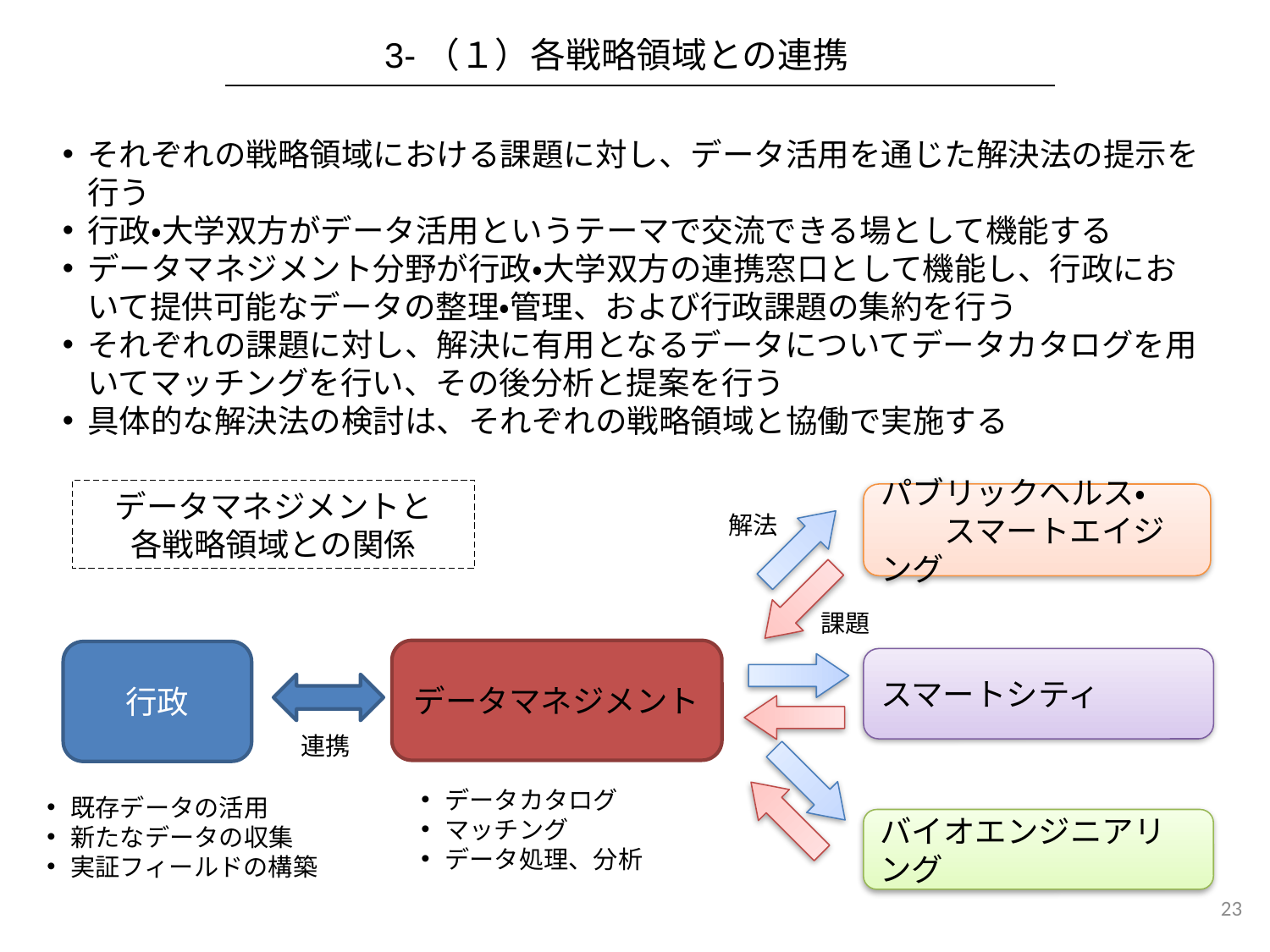

3-（１）各戦略領域との連携
それぞれの戦略領域における課題に対し、データ活用を通じた解決法の提示を行う
行政・大学双方がデータ活用というテーマで交流できる場として機能する
データマネジメント分野が行政・大学双方の連携窓口として機能し、行政において提供可能なデータの整理・管理、および行政課題の集約を行う
それぞれの課題に対し、解決に有用となるデータについてデータカタログを用いてマッチングを行い、その後分析と提案を行う
具体的な解決法の検討は、それぞれの戦略領域と協働で実施する
データマネジメントと
各戦略領域との関係
パブリックヘルス・
　　スマートエイジング

解法

課題

データマネジメント
行政
スマートシティ

連携

データカタログ
マッチング
データ処理、分析

既存データの活用
新たなデータの収集
実証フィールドの構築
バイオエンジニアリング
23